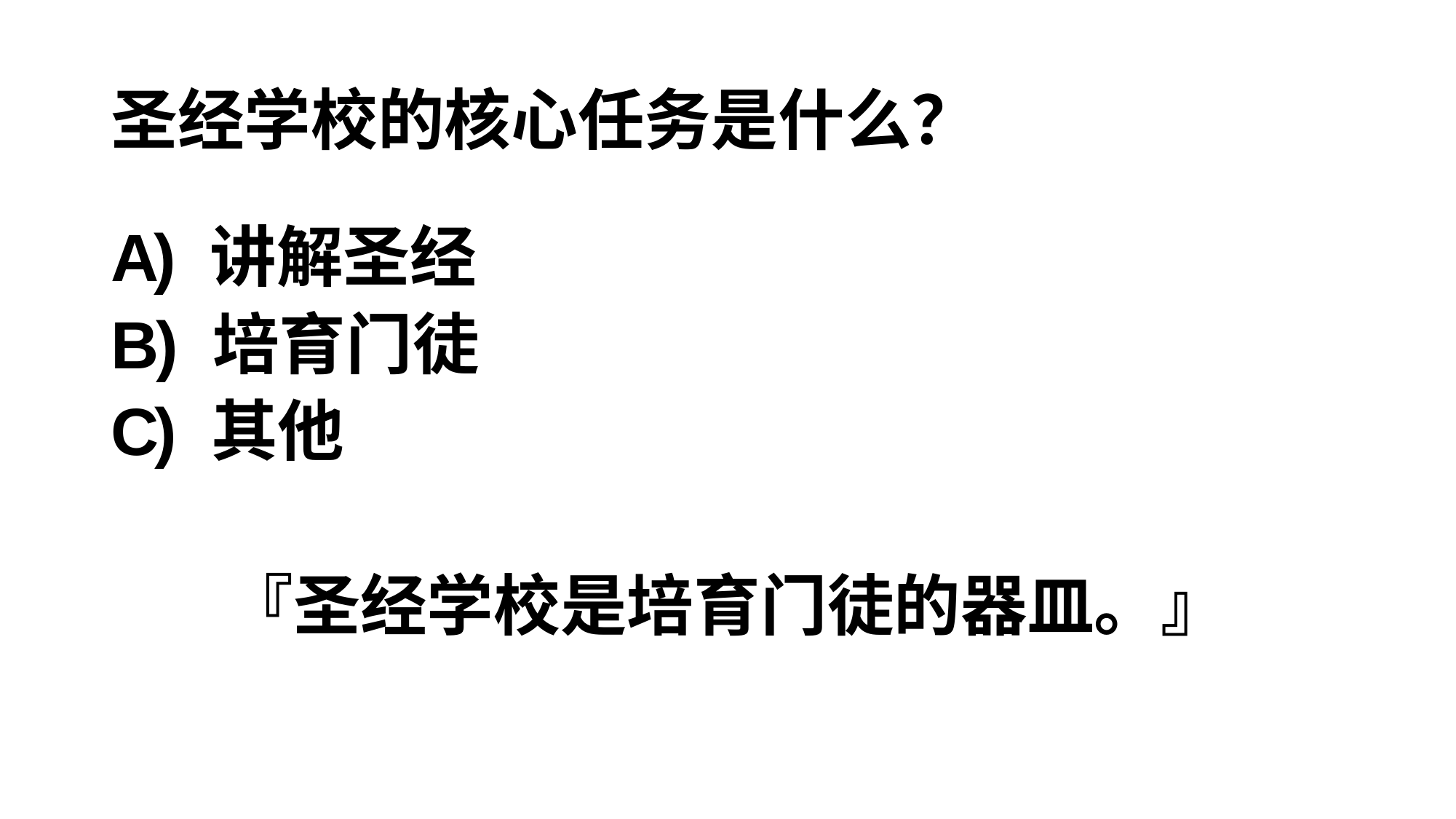

# 圣经学校的核心任务是什么？
 讲解圣经
 培育门徒
 其他

『圣经学校是培育门徒的器皿。』